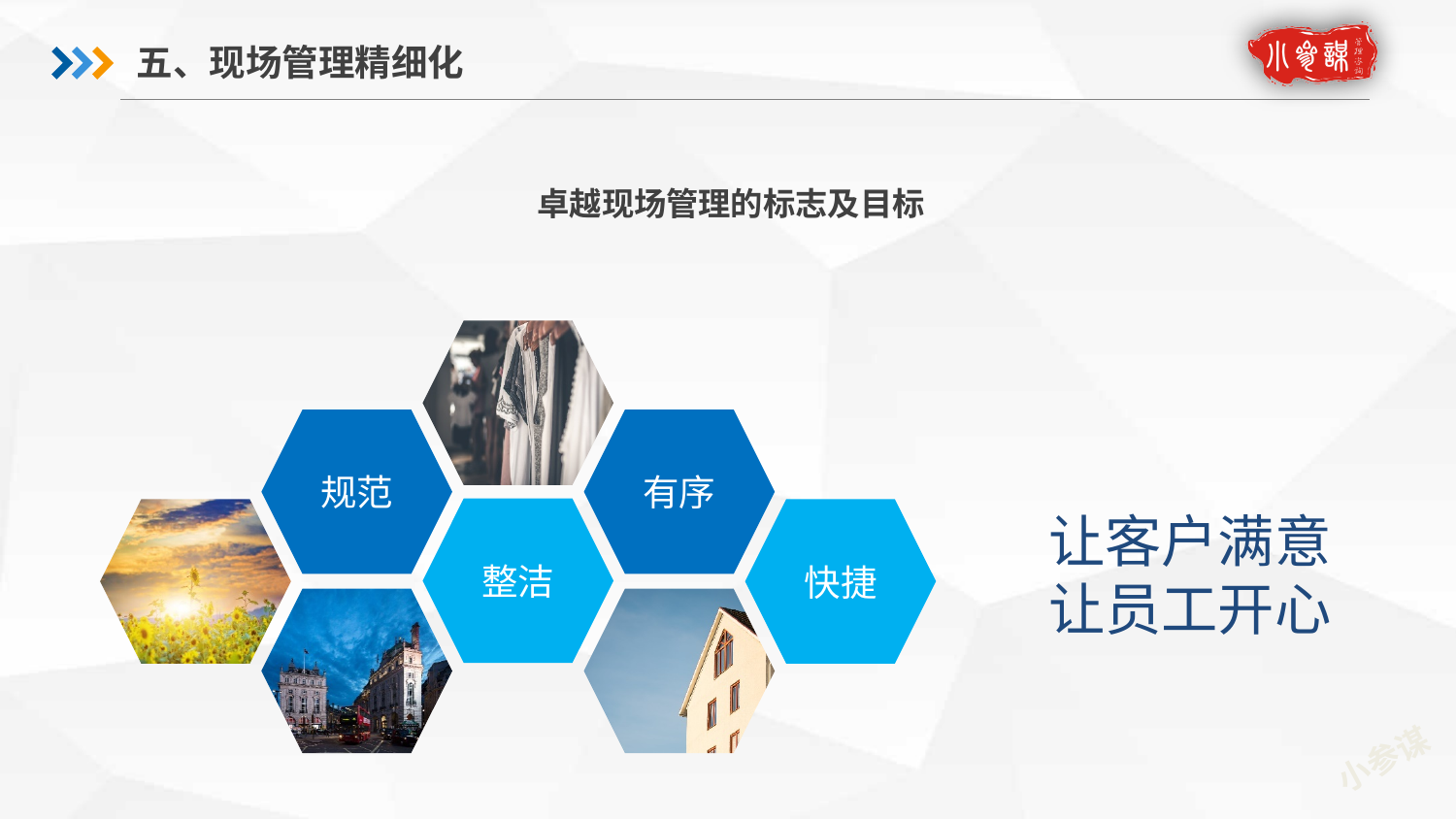

五、现场管理精细化
卓越现场管理的标志及目标

规范
有序
整洁

快捷
让客户满意
让员工开心